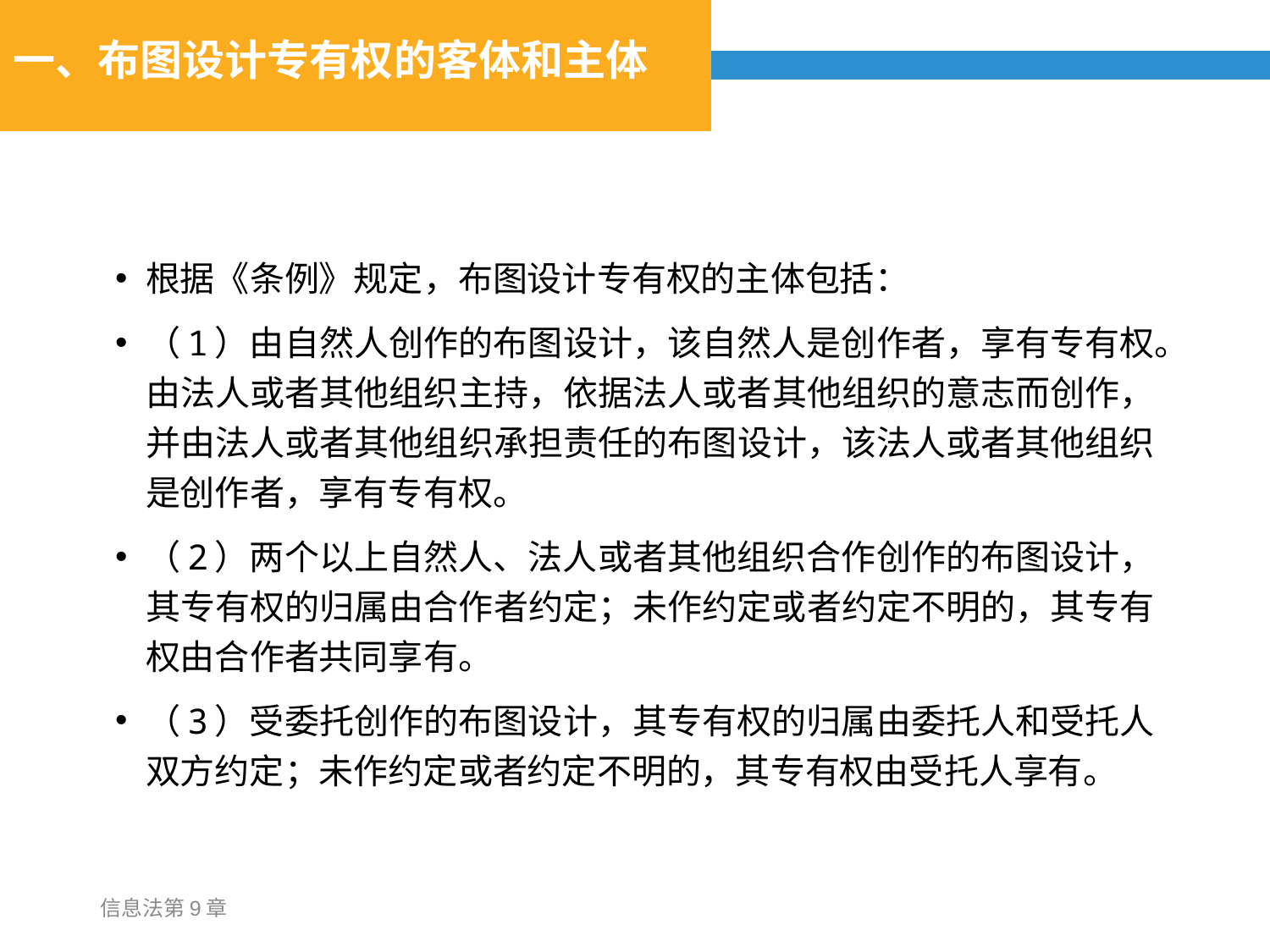

一、布图设计专有权的客体和主体
根据《条例》规定，布图设计专有权的主体包括：
（1）由自然人创作的布图设计，该自然人是创作者，享有专有权。由法人或者其他组织主持，依据法人或者其他组织的意志而创作，并由法人或者其他组织承担责任的布图设计，该法人或者其他组织是创作者，享有专有权。
（2）两个以上自然人、法人或者其他组织合作创作的布图设计，其专有权的归属由合作者约定；未作约定或者约定不明的，其专有权由合作者共同享有。
（3）受委托创作的布图设计，其专有权的归属由委托人和受托人双方约定；未作约定或者约定不明的，其专有权由受托人享有。
信息法第9章